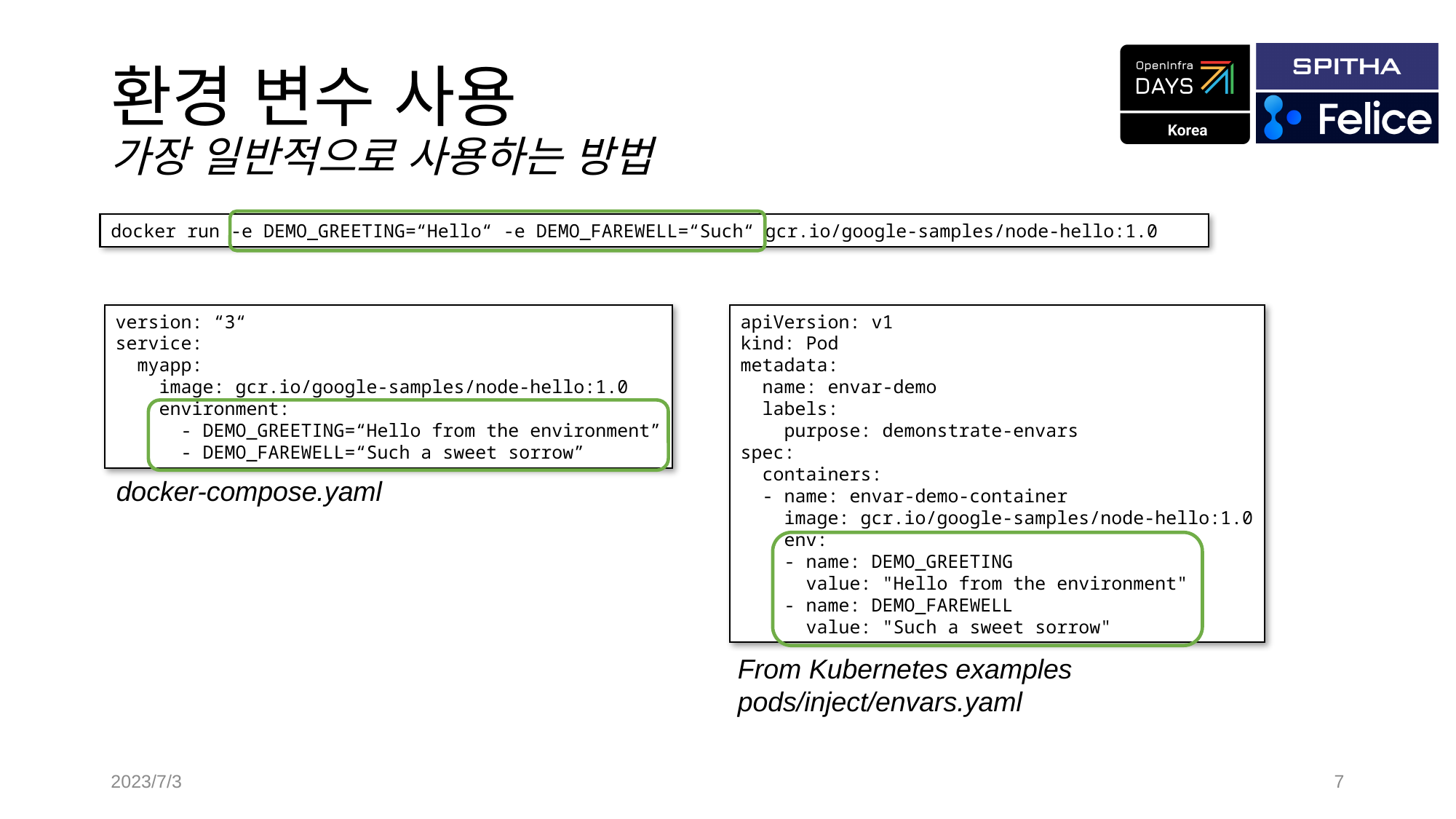

# 환경 변수 사용 가장 일반적으로 사용하는 방법

docker run -e DEMO_GREETING=“Hello“ -e DEMO_FAREWELL=“Such“ gcr.io/google-samples/node-hello:1.0
version: “3“
service:
  myapp:
    image: gcr.io/google-samples/node-hello:1.0
    environment:
      - DEMO_GREETING=“Hello from the environment”
      - DEMO_FAREWELL=“Such a sweet sorrow”
apiVersion: v1
kind: Pod
metadata:
  name: envar-demo
  labels:
    purpose: demonstrate-envars
spec:
  containers:
  - name: envar-demo-container
    image: gcr.io/google-samples/node-hello:1.0
    env:
    - name: DEMO_GREETING
      value: "Hello from the environment"
    - name: DEMO_FAREWELL
      value: "Such a sweet sorrow"

docker-compose.yaml

From Kubernetes examples
pods/inject/envars.yaml
2023/7/3
7